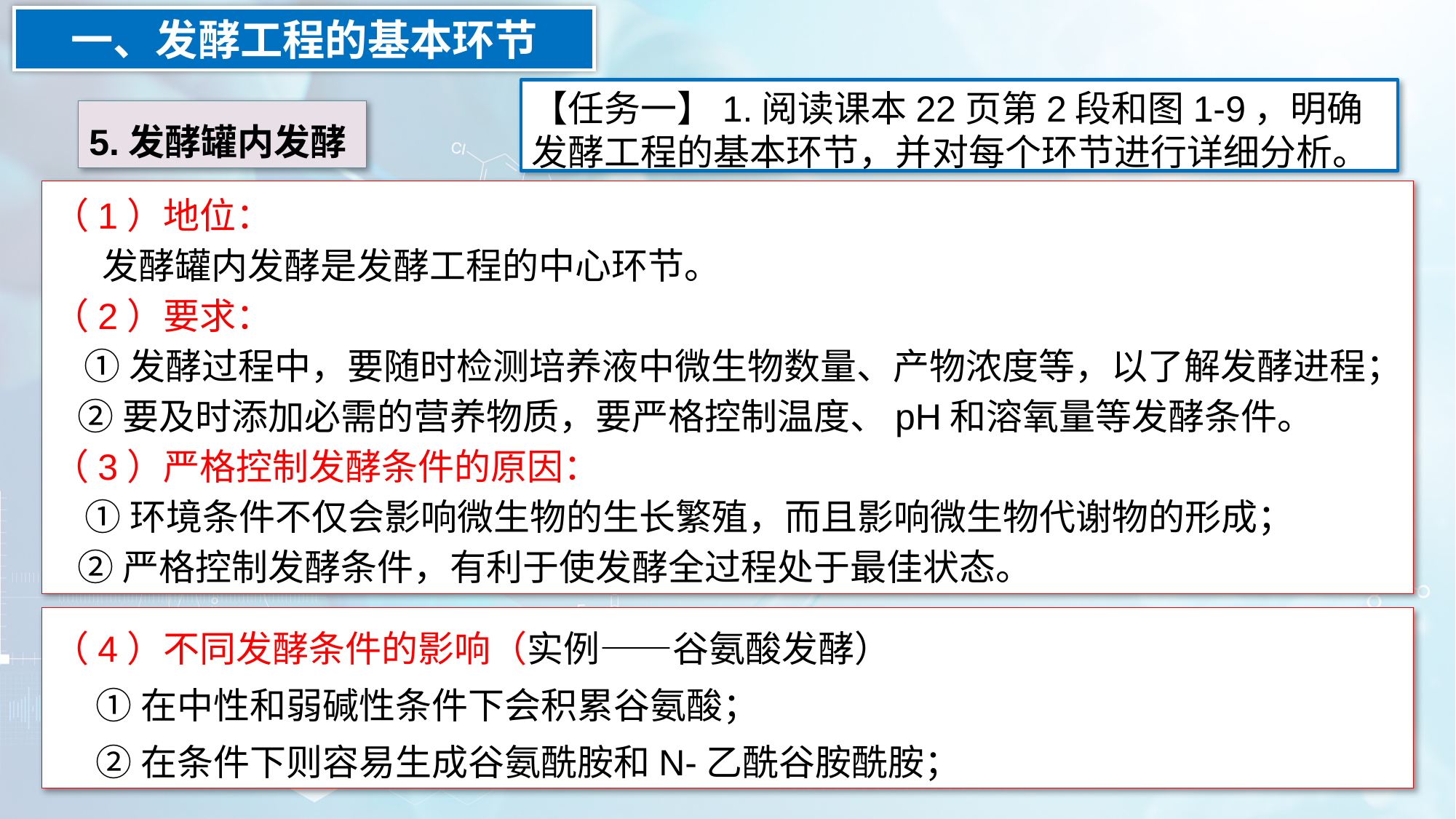

一、发酵工程的基本环节
【任务一】1.阅读课本22页第2段和图1-9，明确发酵工程的基本环节，并对每个环节进行详细分析。
5.发酵罐内发酵
（1）地位：
     发酵罐内发酵是发酵工程的中心环节。
（2）要求：
    ①发酵过程中，要随时检测培养液中微生物数量、产物浓度等，以了解发酵进程；
   ②要及时添加必需的营养物质，要严格控制温度、pH和溶氧量等发酵条件。
（3）严格控制发酵条件的原因：
    ①环境条件不仅会影响微生物的生长繁殖，而且影响微生物代谢物的形成；
   ②严格控制发酵条件，有利于使发酵全过程处于最佳状态。
（4）不同发酵条件的影响（实例——谷氨酸发酵）
①在中性和弱碱性条件下会积累谷氨酸；
②在条件下则容易生成谷氨酰胺和N-乙酰谷胺酰胺；